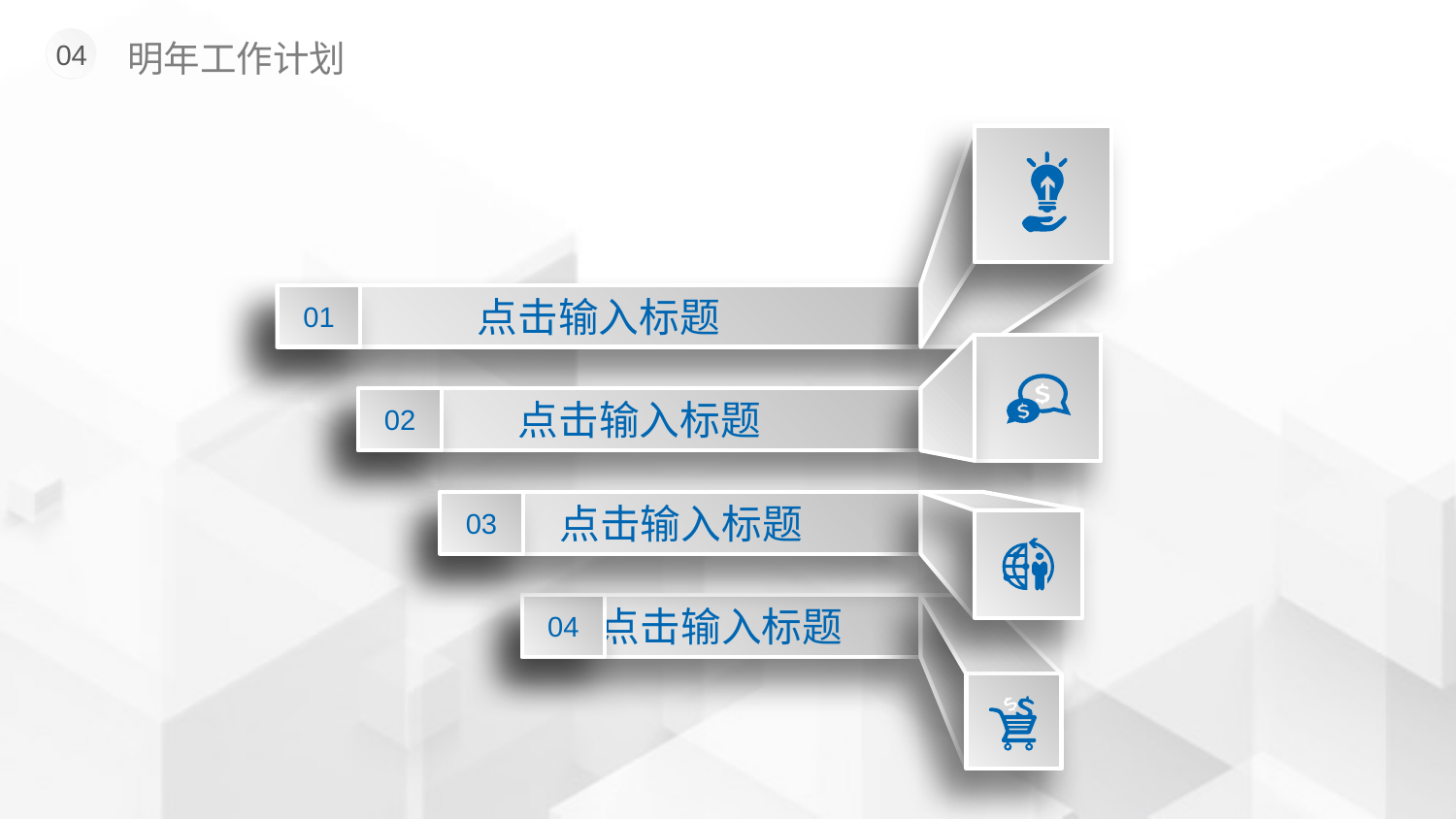

明年工作计划
04

点击输入标题
01

点击输入标题
02

03
点击输入标题

点击输入标题
04